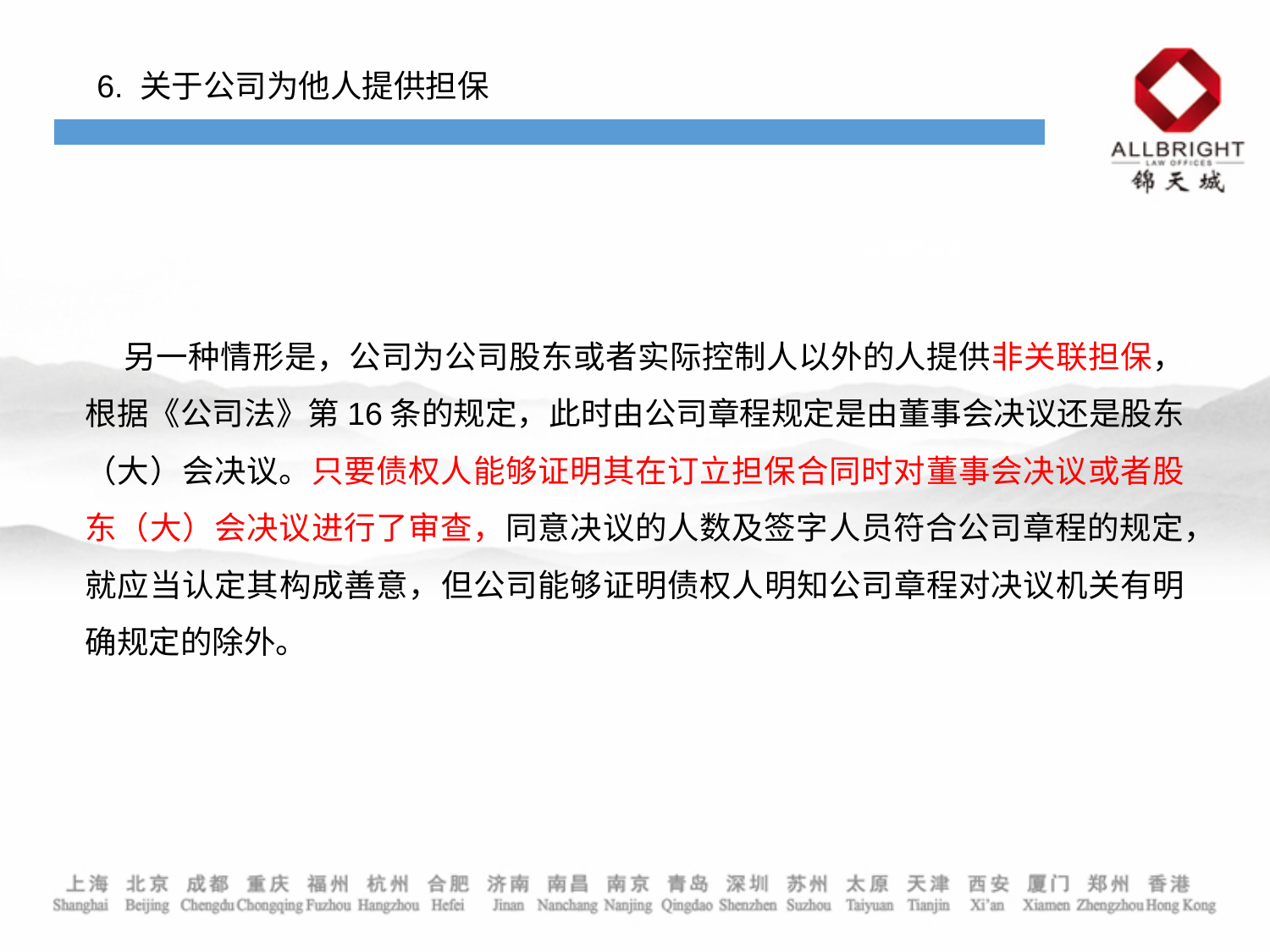

6. 关于公司为他人提供担保

合同的变更
    另一种情形是，公司为公司股东或者实际控制人以外的人提供非关联担保，根据《公司法》第16条的规定，此时由公司章程规定是由董事会决议还是股东（大）会决议。只要债权人能够证明其在订立担保合同时对董事会决议或者股东（大）会决议进行了审查，同意决议的人数及签字人员符合公司章程的规定，就应当认定其构成善意，但公司能够证明债权人明知公司章程对决议机关有明确规定的除外。
合同法